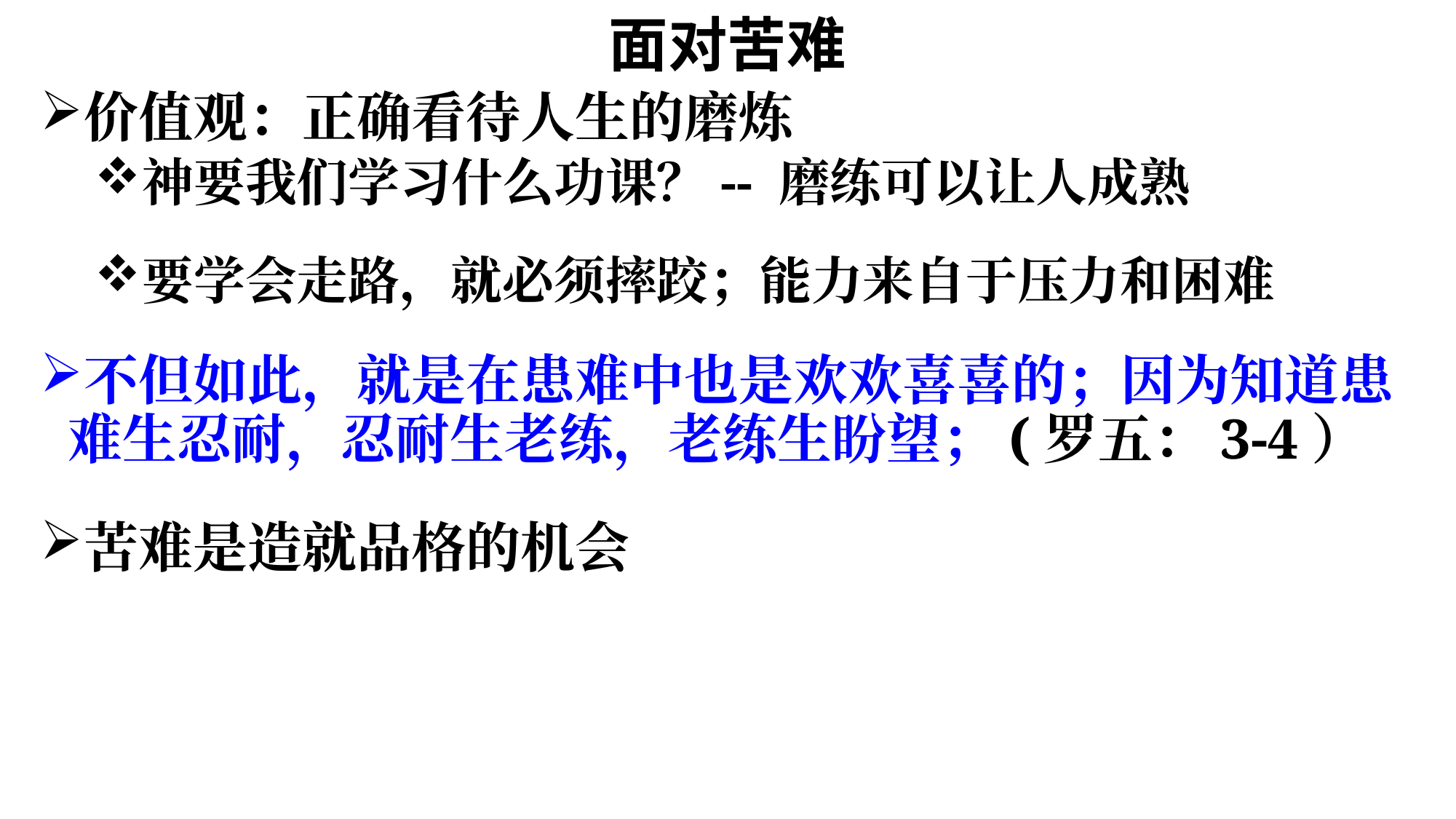

# 面对苦难
价值观：正确看待人生的磨炼
神要我们学习什么功课？-- 磨练可以让人成熟

要学会走路，就必须摔跤；能力来自于压力和困难

不但如此，就是在患难中也是欢欢喜喜的；因为知道患难生忍耐，忍耐生老练，老练生盼望；(罗五：3-4）

苦难是造就品格的机会